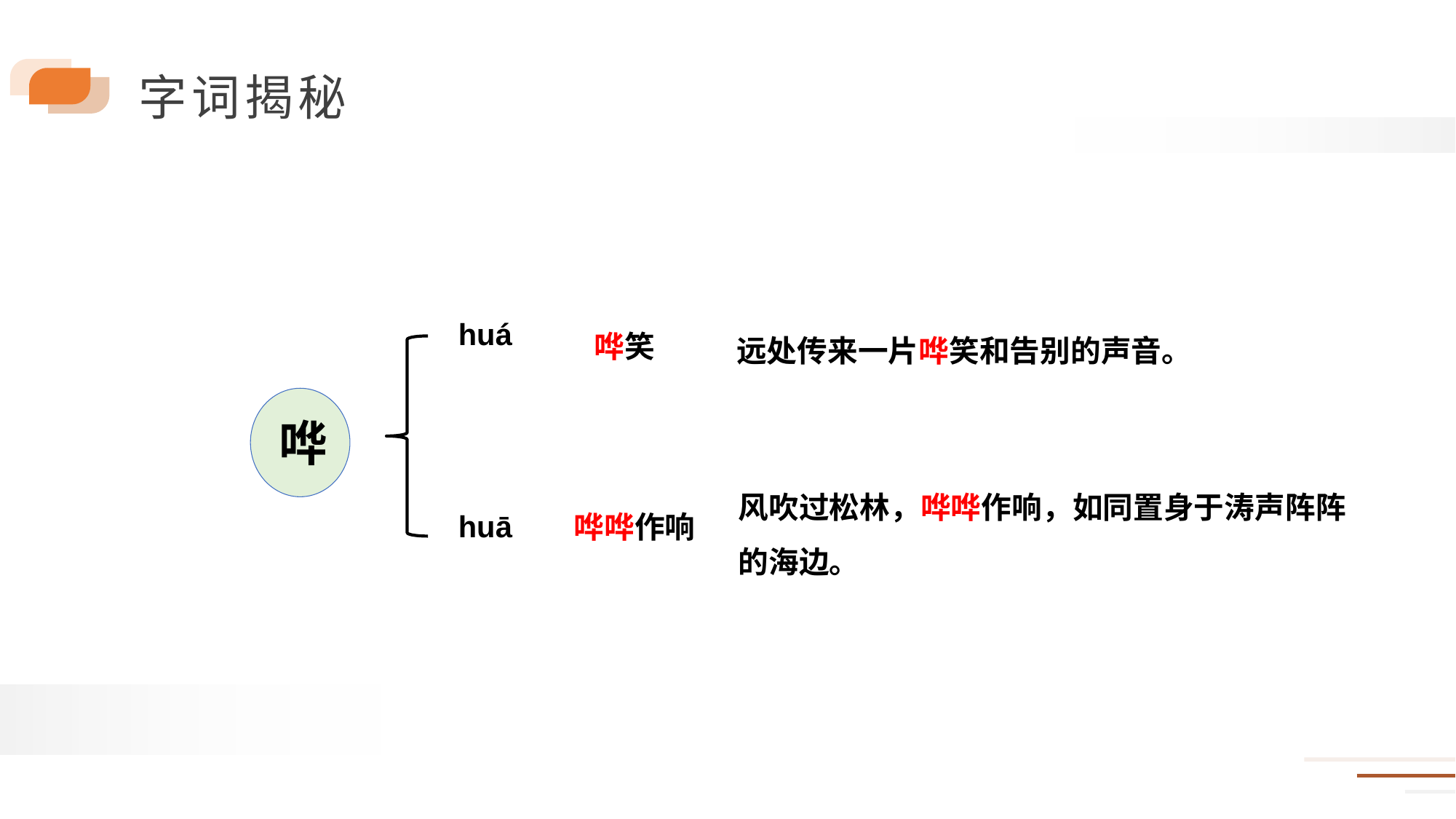

远处传来一片哗笑和告别的声音。
huá
哗笑

哗
风吹过松林，哗哗作响，如同置身于涛声阵阵的海边。
huā
哗哗作响